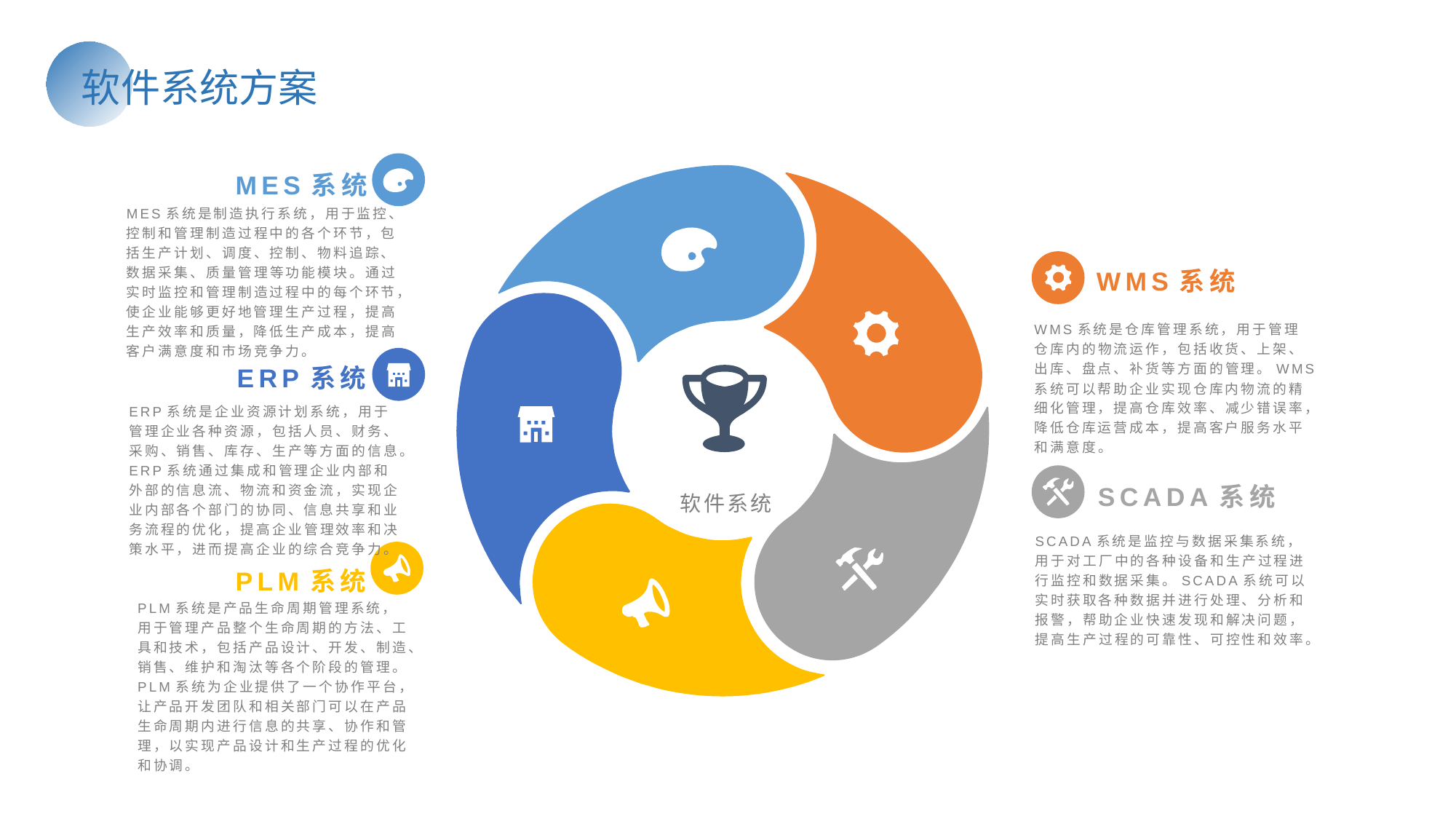

软件系统方案
MES系统

MES系统是制造执行系统，用于监控、控制和管理制造过程中的各个环节，包括生产计划、调度、控制、物料追踪、数据采集、质量管理等功能模块。通过实时监控和管理制造过程中的每个环节，使企业能够更好地管理生产过程，提高生产效率和质量，降低生产成本，提高客户满意度和市场竞争力。

WMS系统

WMS系统是仓库管理系统，用于管理仓库内的物流运作，包括收货、上架、出库、盘点、补货等方面的管理。WMS系统可以帮助企业实现仓库内物流的精细化管理，提高仓库效率、减少错误率，降低仓库运营成本，提高客户服务水平和满意度。
ERP系统

ERP系统是企业资源计划系统，用于管理企业各种资源，包括人员、财务、采购、销售、库存、生产等方面的信息。ERP系统通过集成和管理企业内部和外部的信息流、物流和资金流，实现企业内部各个部门的协同、信息共享和业务流程的优化，提高企业管理效率和决策水平，进而提高企业的综合竞争力。

SCADA系统

软件系统

SCADA系统是监控与数据采集系统，用于对工厂中的各种设备和生产过程进行监控和数据采集。SCADA系统可以实时获取各种数据并进行处理、分析和报警，帮助企业快速发现和解决问题，提高生产过程的可靠性、可控性和效率。

PLM系统

PLM系统是产品生命周期管理系统，用于管理产品整个生命周期的方法、工具和技术，包括产品设计、开发、制造、销售、维护和淘汰等各个阶段的管理。PLM系统为企业提供了一个协作平台，让产品开发团队和相关部门可以在产品生命周期内进行信息的共享、协作和管理，以实现产品设计和生产过程的优化和协调。